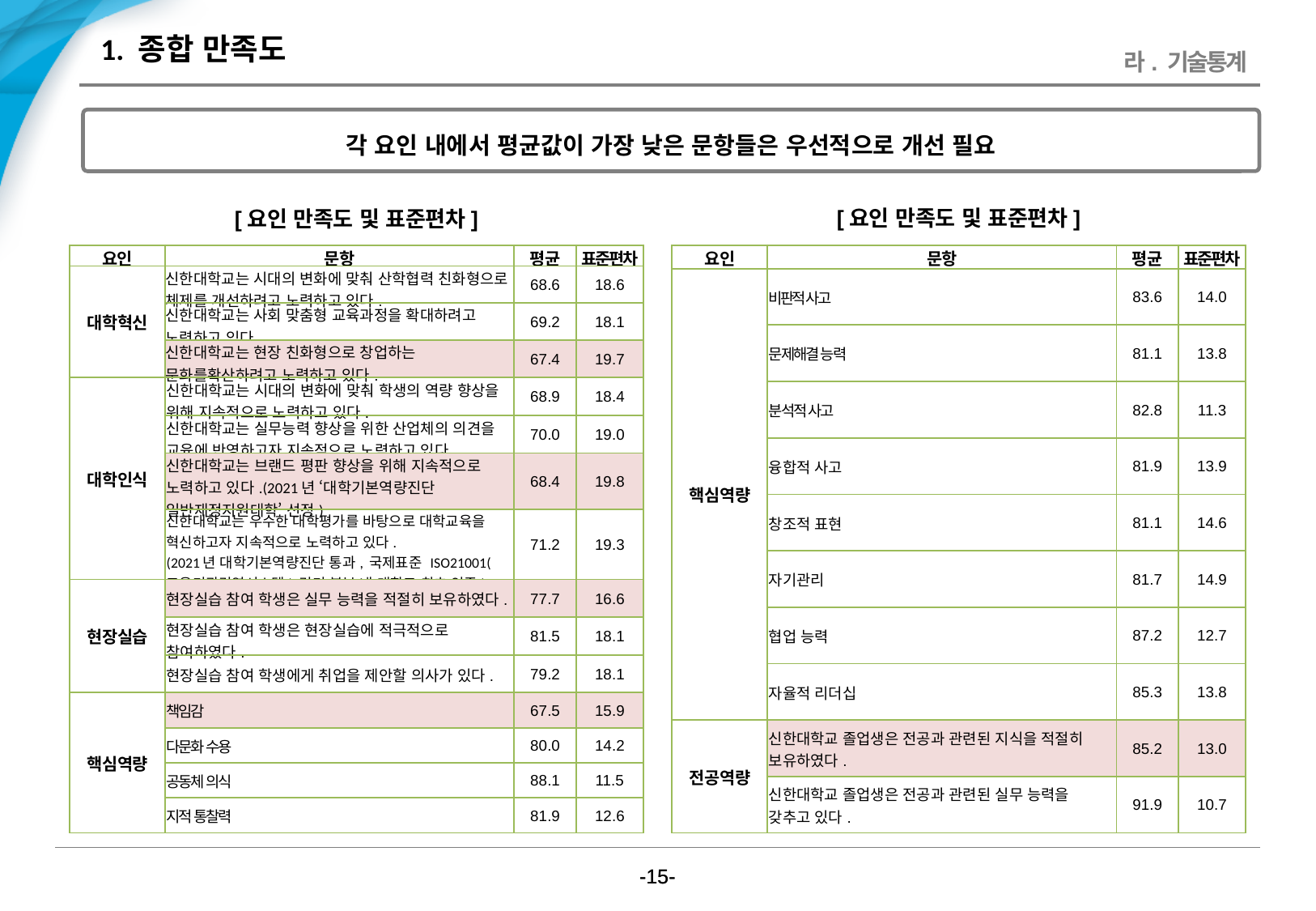

# 1. 종합 만족도
라. 기술통계
각 요인 내에서 평균값이 가장 낮은 문항들은 우선적으로 개선 필요
[요인 만족도 및 표준편차]
[요인 만족도 및 표준편차]
| 요인 | 문항 | 평균 | 표준편차 |
| --- | --- | --- | --- |
| 핵심역량 | 비판적 사고 | 83.6 | 14.0 |
|  | 문제해결 능력 | 81.1 | 13.8 |
|  | 분석적 사고 | 82.8 | 11.3 |
|  | 융합적 사고 | 81.9 | 13.9 |
|  | 창조적 표현 | 81.1 | 14.6 |
|  | 자기관리 | 81.7 | 14.9 |
|  | 협업 능력 | 87.2 | 12.7 |
|  | 자율적 리더십 | 85.3 | 13.8 |
| 전공역량 | 신한대학교 졸업생은 전공과 관련된 지식을 적절히 보유하였다. | 85.2 | 13.0 |
|  | 신한대학교 졸업생은 전공과 관련된 실무 능력을 갖추고 있다. | 91.9 | 10.7 |
| 요인 | 문항 | 평균 | 표준편차 |
| --- | --- | --- | --- |
| 대학혁신 | 신한대학교는 시대의 변화에 맞춰 산학협력 친화형으로 체제를 개선하려고 노력하고 있다. | 68.6 | 18.6 |
|  | 신한대학교는 사회 맞춤형 교육과정을 확대하려고 노력하고 있다. | 69.2 | 18.1 |
|  | 신한대학교는 현장 친화형으로 창업하는 문화를확산하려고 노력하고 있다. | 67.4 | 19.7 |
| 대학인식 | 신한대학교는 시대의 변화에 맞춰 학생의 역량 향상을 위해 지속적으로 노력하고 있다. | 68.9 | 18.4 |
|  | 신한대학교는 실무능력 향상을 위한 산업체의 의견을 교육에 반영하고자 지속적으로 노력하고 있다. | 70.0 | 19.0 |
|  | 신한대학교는 브랜드 평판 향상을 위해 지속적으로 노력하고 있다.(2021년 ‘대학기본역량진단 일반재정지원대학’ 선정) | 68.4 | 19.8 |
|  | 신한대학교는 우수한 대학평가를 바탕으로 대학교육을 혁신하고자 지속적으로 노력하고 있다. (2021년 대학기본역량진단 통과, 국제표준 ISO21001(교육기관경영시스템) 경기 북부 내 대학교 최초 인증) | 71.2 | 19.3 |
| 현장실습 | 현장실습 참여 학생은 실무 능력을 적절히 보유하였다. | 77.7 | 16.6 |
|  | 현장실습 참여 학생은 현장실습에 적극적으로 참여하였다. | 81.5 | 18.1 |
|  | 현장실습 참여 학생에게 취업을 제안할 의사가 있다. | 79.2 | 18.1 |
| 핵심역량 | 책임감 | 67.5 | 15.9 |
|  | 다문화 수용 | 80.0 | 14.2 |
|  | 공동체 의식 | 88.1 | 11.5 |
|  | 지적 통찰력 | 81.9 | 12.6 |
-15-
-15-